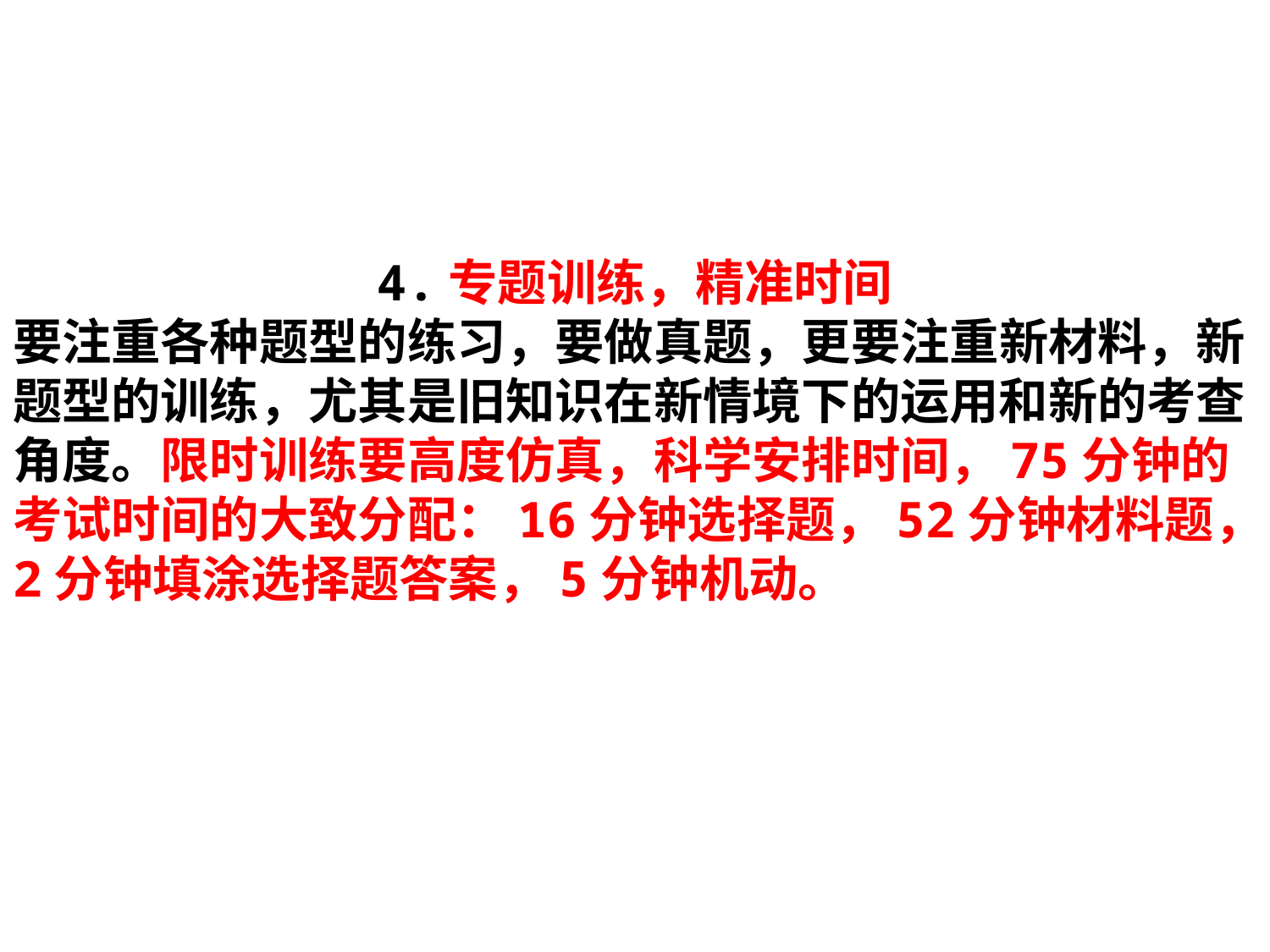

4.专题训练，精准时间
要注重各种题型的练习，要做真题，更要注重新材料，新题型的训练，尤其是旧知识在新情境下的运用和新的考查角度。限时训练要高度仿真，科学安排时间，75分钟的考试时间的大致分配：16分钟选择题，52分钟材料题，2分钟填涂选择题答案，5分钟机动。